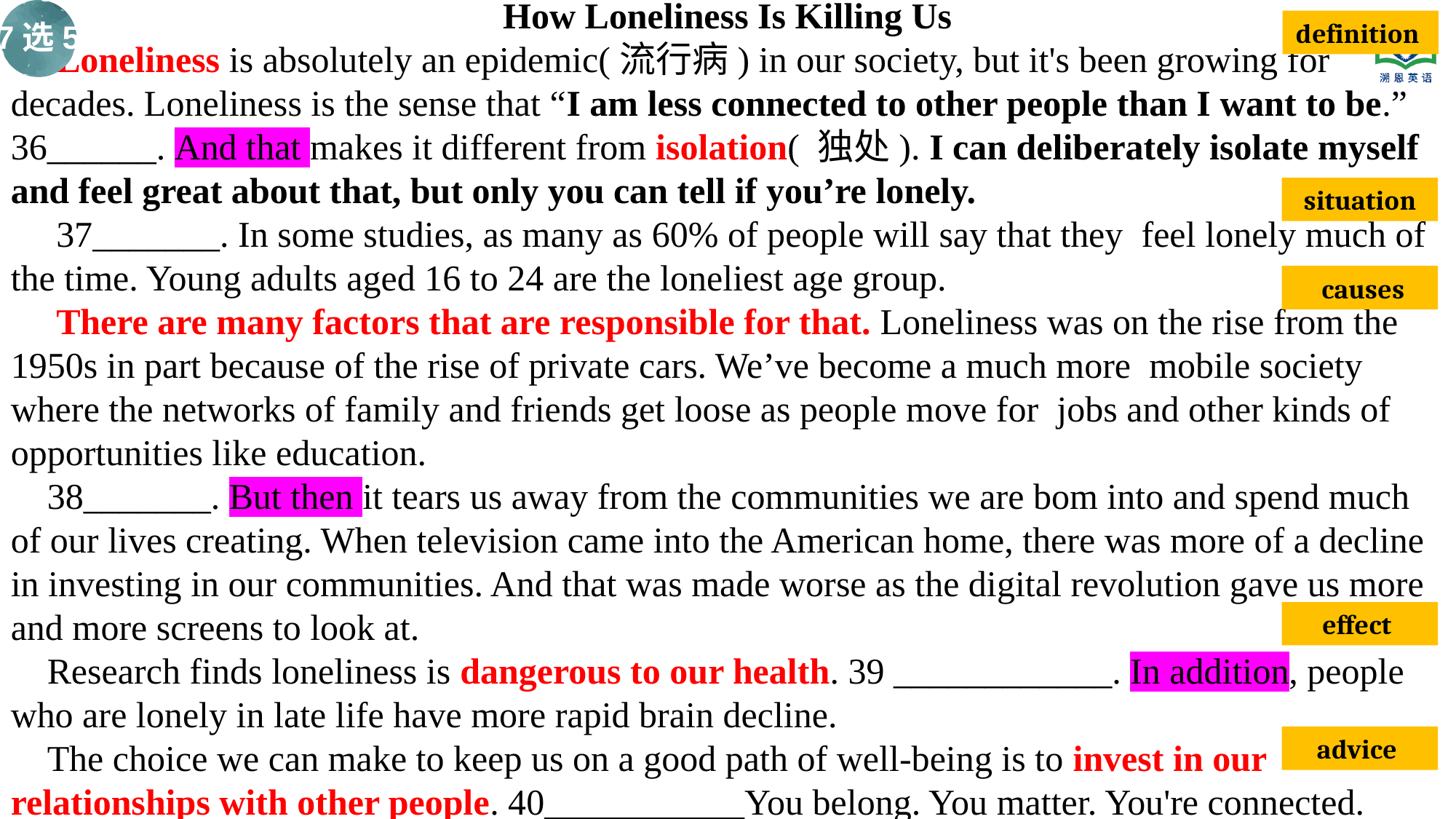

How Loneliness Is Killing Us
     Loneliness is absolutely an epidemic(流行病) in our society, but it's been growing for decades. Loneliness is the sense that “I am less connected to other people than I want to be.” 36______. And that makes it different from isolation( 独处). I can deliberately isolate myself and feel great about that, but only you can tell if you’re lonely.
     37_______. In some studies, as many as 60% of people will say that they  feel lonely much of the time. Young adults aged 16 to 24 are the loneliest age group.
     There are many factors that are responsible for that. Loneliness was on the rise from the 1950s in part because of the rise of private cars. We’ve become a much more  mobile society where the networks of family and friends get loose as people move for  jobs and other kinds of opportunities like education.
    38_______. But then it tears us away from the communities we are bom into and spend much of our lives creating. When television came into the American home, there was more of a decline in investing in our communities. And that was made worse as the digital revolution gave us more and more screens to look at.
    Research finds loneliness is dangerous to our health. 39 ____________. In addition, people who are lonely in late life have more rapid brain decline.
    The choice we can make to keep us on a good path of well-being is to invest in our relationships with other people. 40___________You belong. You matter. You're connected.
definition
7选5
situation
 causes
effect
advice